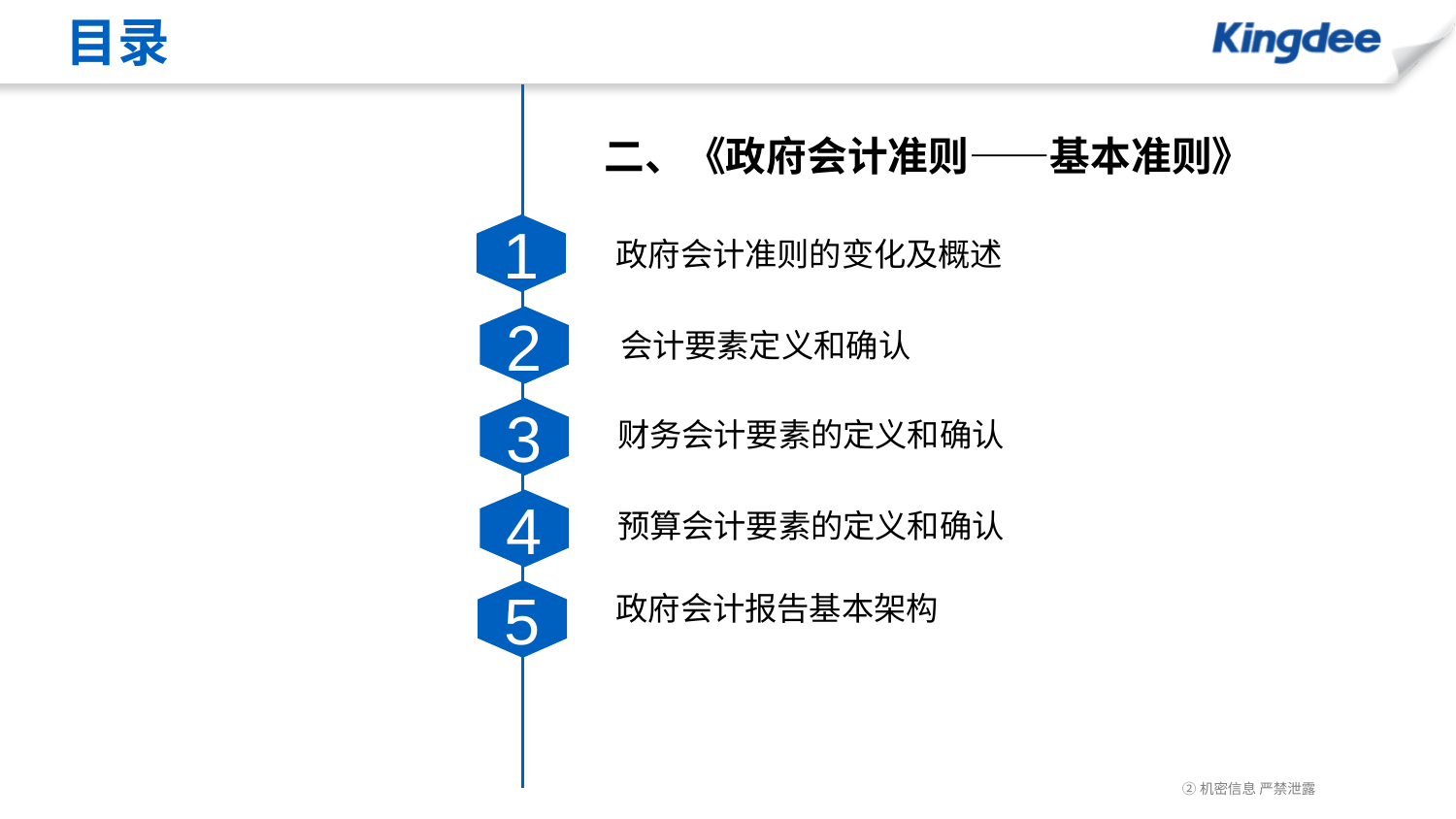

# 目录
二、《政府会计准则——基本准则》
1
政府会计准则的变化及概述
2
会计要素定义和确认
3
财务会计要素的定义和确认
4
预算会计要素的定义和确认
5
政府会计报告基本架构